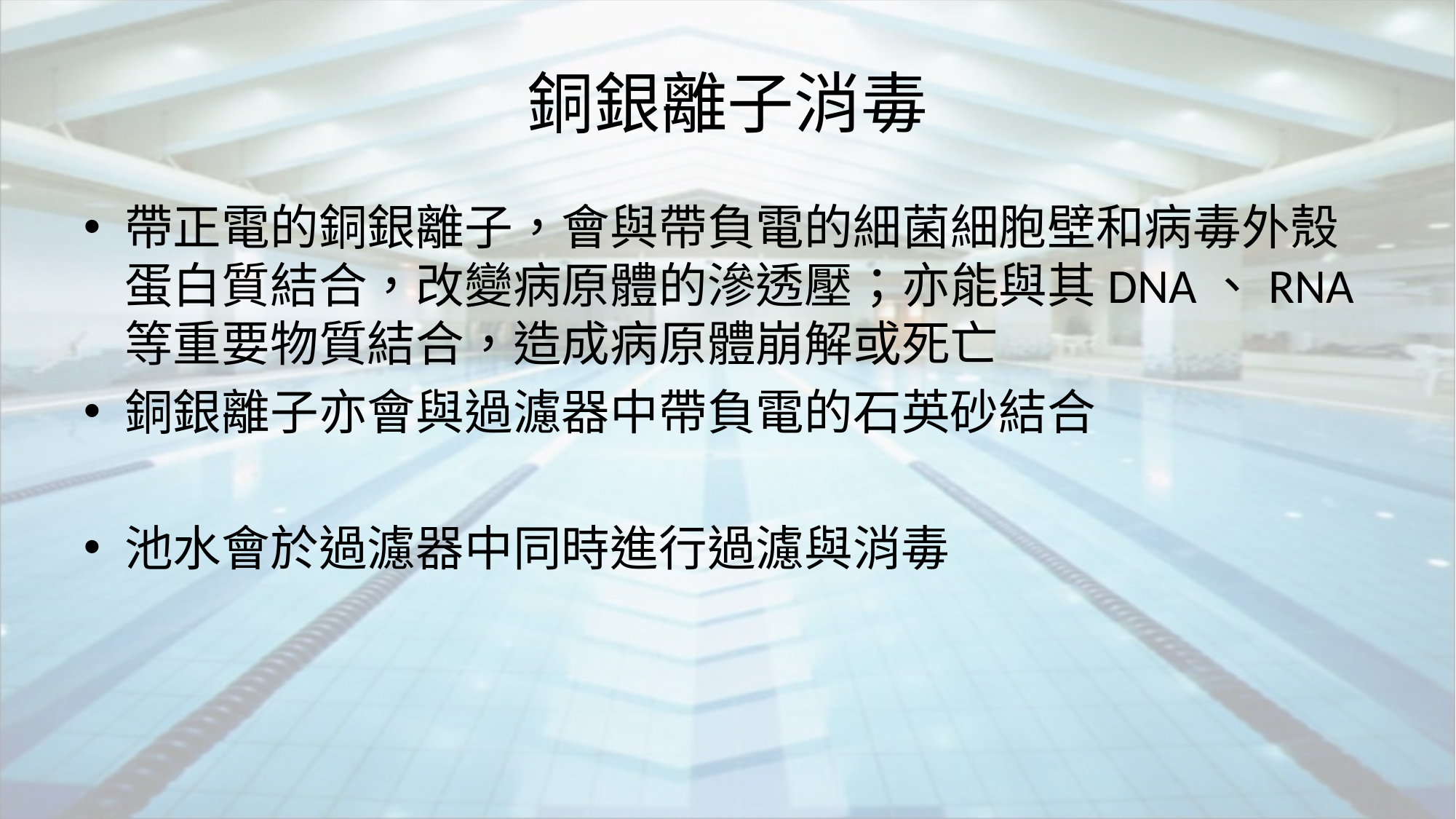

# 銅銀離子消毒
帶正電的銅銀離子，會與帶負電的細菌細胞壁和病毒外殼蛋白質結合，改變病原體的滲透壓；亦能與其DNA、RNA等重要物質結合，造成病原體崩解或死亡
銅銀離子亦會與過濾器中帶負電的石英砂結合

池水會於過濾器中同時進行過濾與消毒